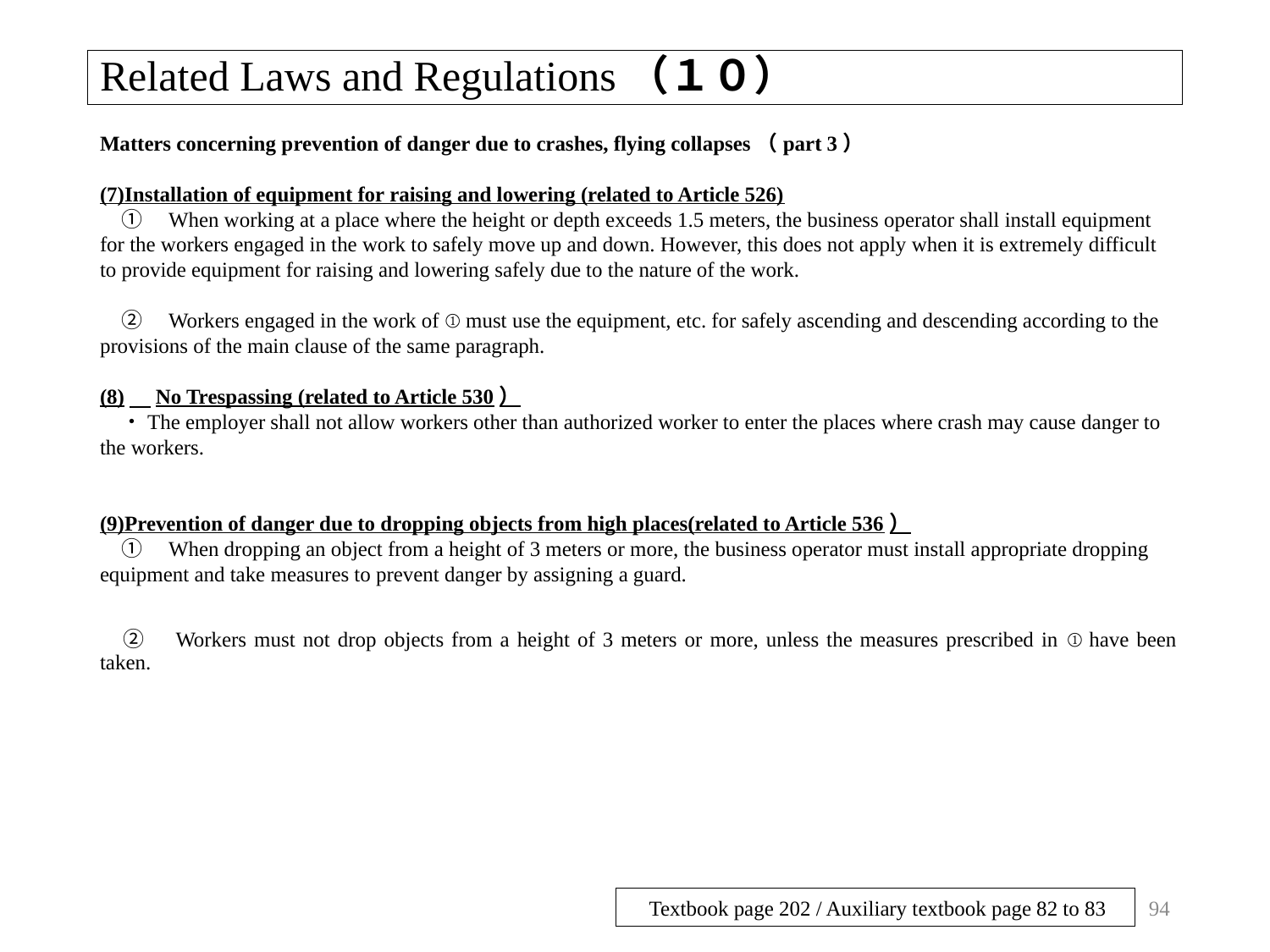

# Related Laws and Regulations（１０）
Matters concerning prevention of danger due to crashes, flying collapses（part 3）

(7)Installation of equipment for raising and lowering (related to Article 526)
　①　When working at a place where the height or depth exceeds 1.5 meters, the business operator shall install equipment for the workers engaged in the work to safely move up and down. However, this does not apply when it is extremely difficult to provide equipment for raising and lowering safely due to the nature of the work.

　②　Workers engaged in the work of ① must use the equipment, etc. for safely ascending and descending according to the provisions of the main clause of the same paragraph.

(8)　No Trespassing (related to Article 530）
　・The employer shall not allow workers other than authorized worker to enter the places where crash may cause danger to the workers.

(9)Prevention of danger due to dropping objects from high places(related to Article 536）
　①　When dropping an object from a height of 3 meters or more, the business operator must install appropriate dropping equipment and take measures to prevent danger by assigning a guard.

　②　Workers must not drop objects from a height of 3 meters or more, unless the measures prescribed in ① have been taken.

94
Textbook page 202 / Auxiliary textbook page 82 to 83